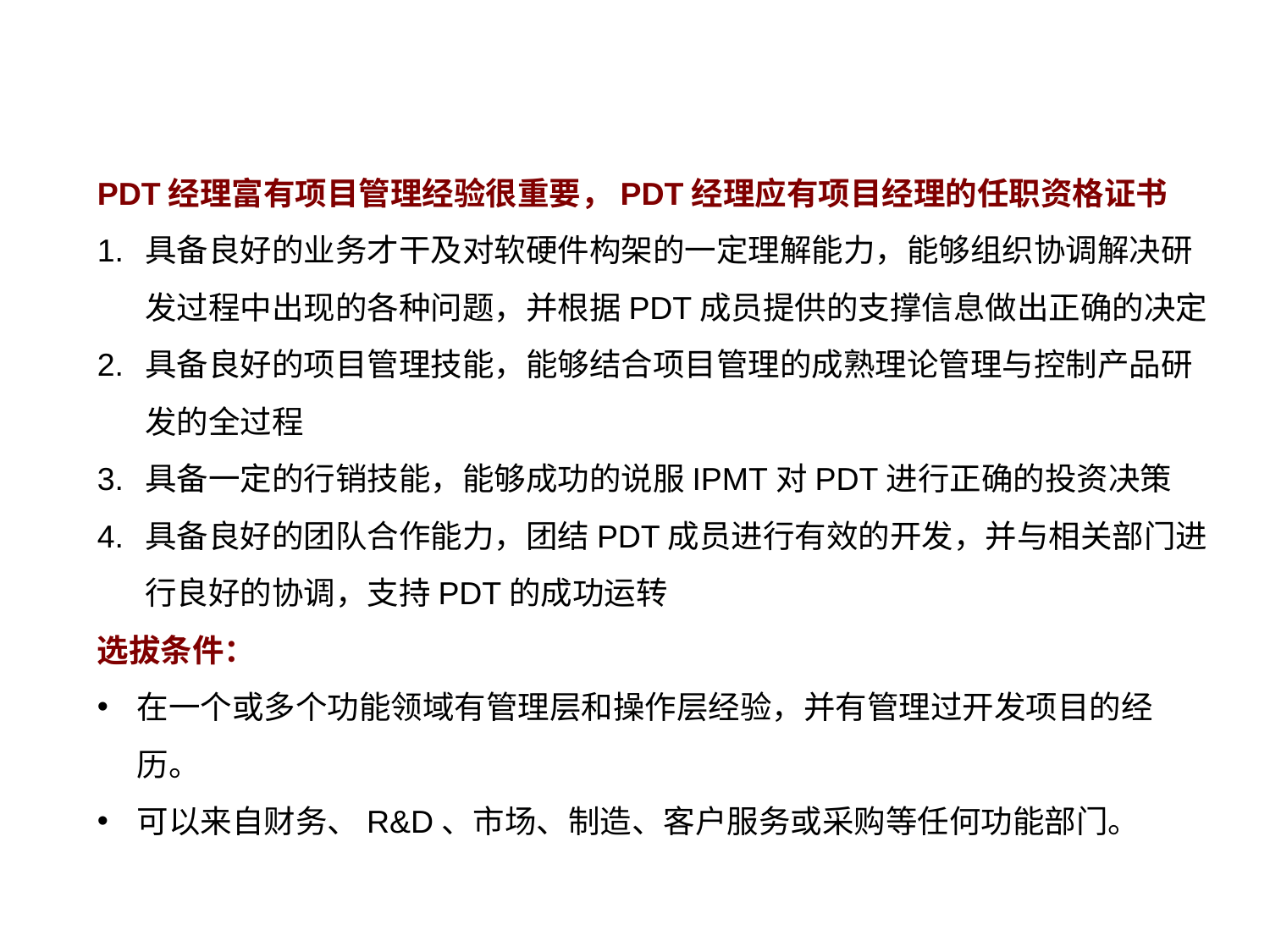

# PDT经理的技能要求

PDT经理富有项目管理经验很重要，PDT经理应有项目经理的任职资格证书
具备良好的业务才干及对软硬件构架的一定理解能力，能够组织协调解决研发过程中出现的各种问题，并根据PDT成员提供的支撑信息做出正确的决定
具备良好的项目管理技能，能够结合项目管理的成熟理论管理与控制产品研发的全过程
具备一定的行销技能，能够成功的说服IPMT对PDT进行正确的投资决策
具备良好的团队合作能力，团结PDT成员进行有效的开发，并与相关部门进行良好的协调，支持PDT的成功运转
选拔条件：
在一个或多个功能领域有管理层和操作层经验，并有管理过开发项目的经历。
可以来自财务、R&D、市场、制造、客户服务或采购等任何功能部门。